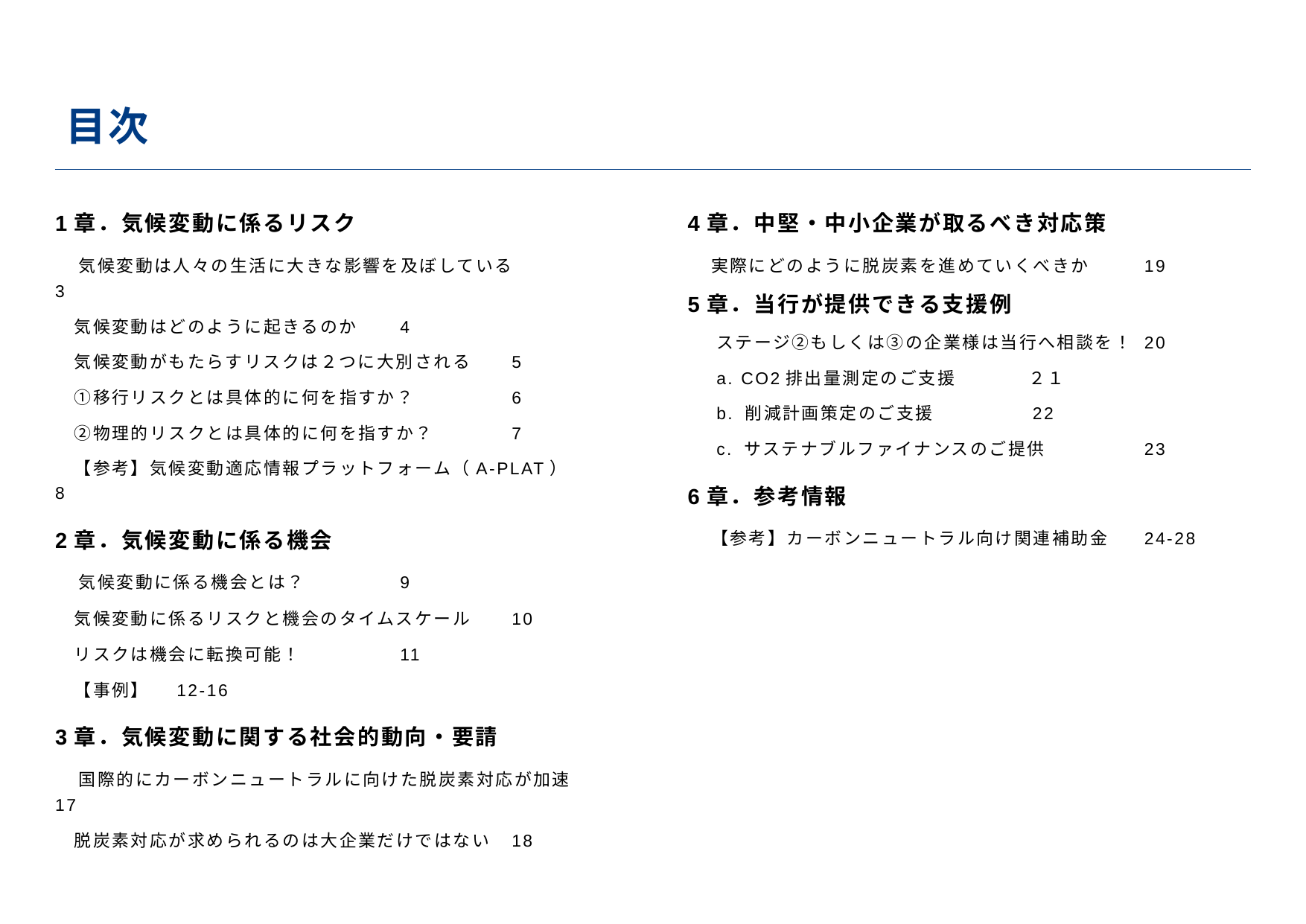

# 目次
4章．中堅・中小企業が取るべき対応策
　実際にどのように脱炭素を進めていくべきか	 19
5章．当行が提供できる支援例
 　ステージ②もしくは③の企業様は当行へ相談を！	 20
　 a. CO2排出量測定のご支援	 ２１
　 b. 削減計画策定のご支援	 22
　 c. サステナブルファイナンスのご提供	 23
6章．参考情報
　【参考】カーボンニュートラル向け関連補助金	 24-28
1章．気候変動に係るリスク
　気候変動は人々の生活に大きな影響を及ぼしている	 3
　気候変動はどのように起きるのか	 4
　気候変動がもたらすリスクは２つに大別される	 5
　①移行リスクとは具体的に何を指すか？	 6
　②物理的リスクとは具体的に何を指すか？	 7
　【参考】気候変動適応情報プラットフォーム（A-PLAT）	 8
2章．気候変動に係る機会
　気候変動に係る機会とは？	 9
　気候変動に係るリスクと機会のタイムスケール	 10
　リスクは機会に転換可能！	 11
　【事例】	 12-16
3章．気候変動に関する社会的動向・要請
　国際的にカーボンニュートラルに向けた脱炭素対応が加速	 17
　脱炭素対応が求められるのは大企業だけではない	 18